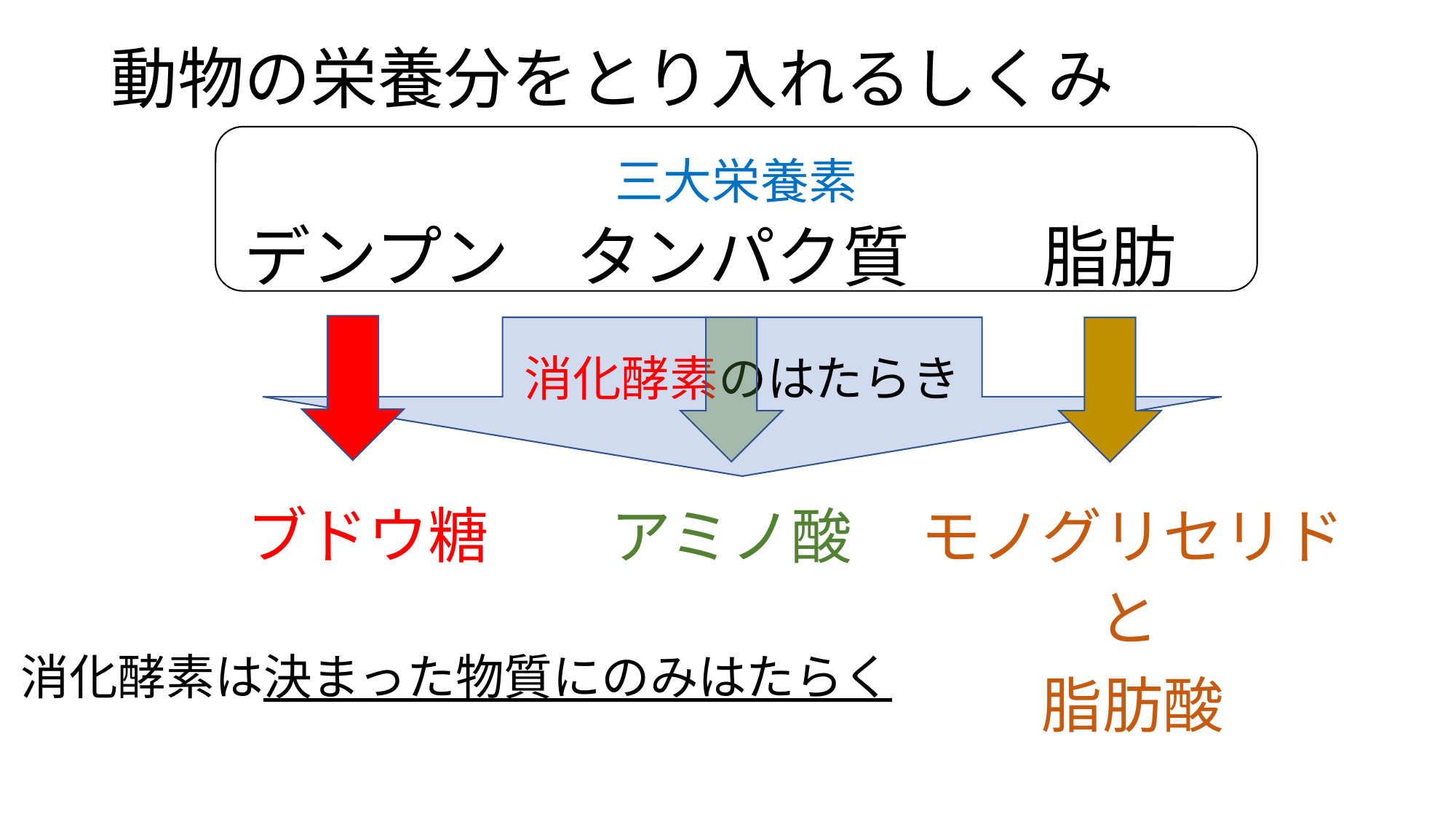

動物の栄養分をとり入れるしくみ
#
三大栄養素

　　デンプン　タンパク質　　脂肪

消化酵素のはたらき

ブドウ糖
アミノ酸
モノグリセリド
と
消化酵素は決まった物質にのみはたらく
脂肪酸